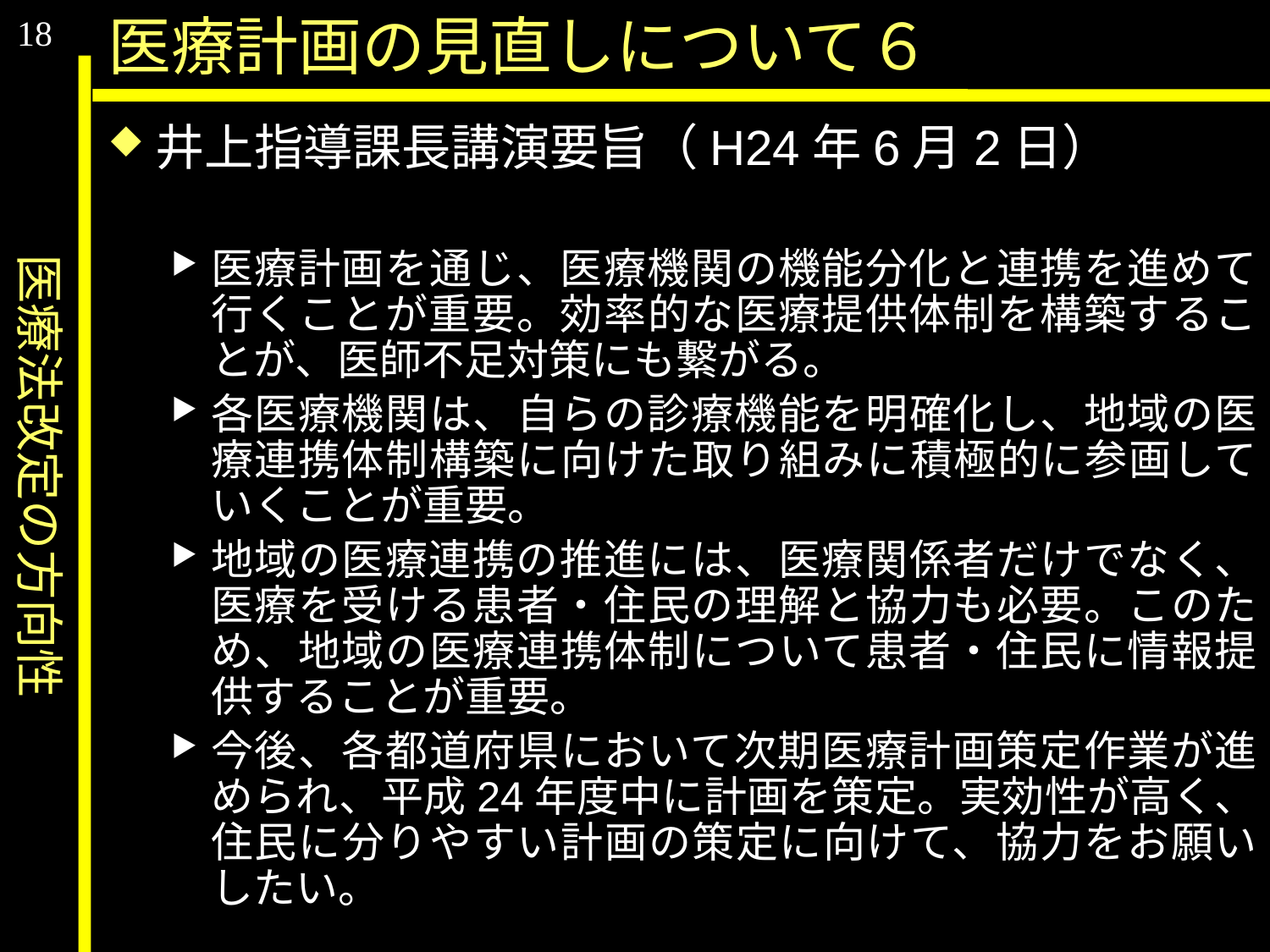

医療法改定の方向性
18
医療計画の見直しについて６

井上指導課長講演要旨（H24年6月2日）

医療計画を通じ、医療機関の機能分化と連携を進めて行くことが重要。効率的な医療提供体制を構築することが、医師不足対策にも繋がる。
各医療機関は、自らの診療機能を明確化し、地域の医療連携体制構築に向けた取り組みに積極的に参画していくことが重要。
地域の医療連携の推進には、医療関係者だけでなく、医療を受ける患者・住民の理解と協力も必要。このため、地域の医療連携体制について患者・住民に情報提供することが重要。
今後、各都道府県において次期医療計画策定作業が進められ、平成24年度中に計画を策定。実効性が高く、住民に分りやすい計画の策定に向けて、協力をお願いしたい。